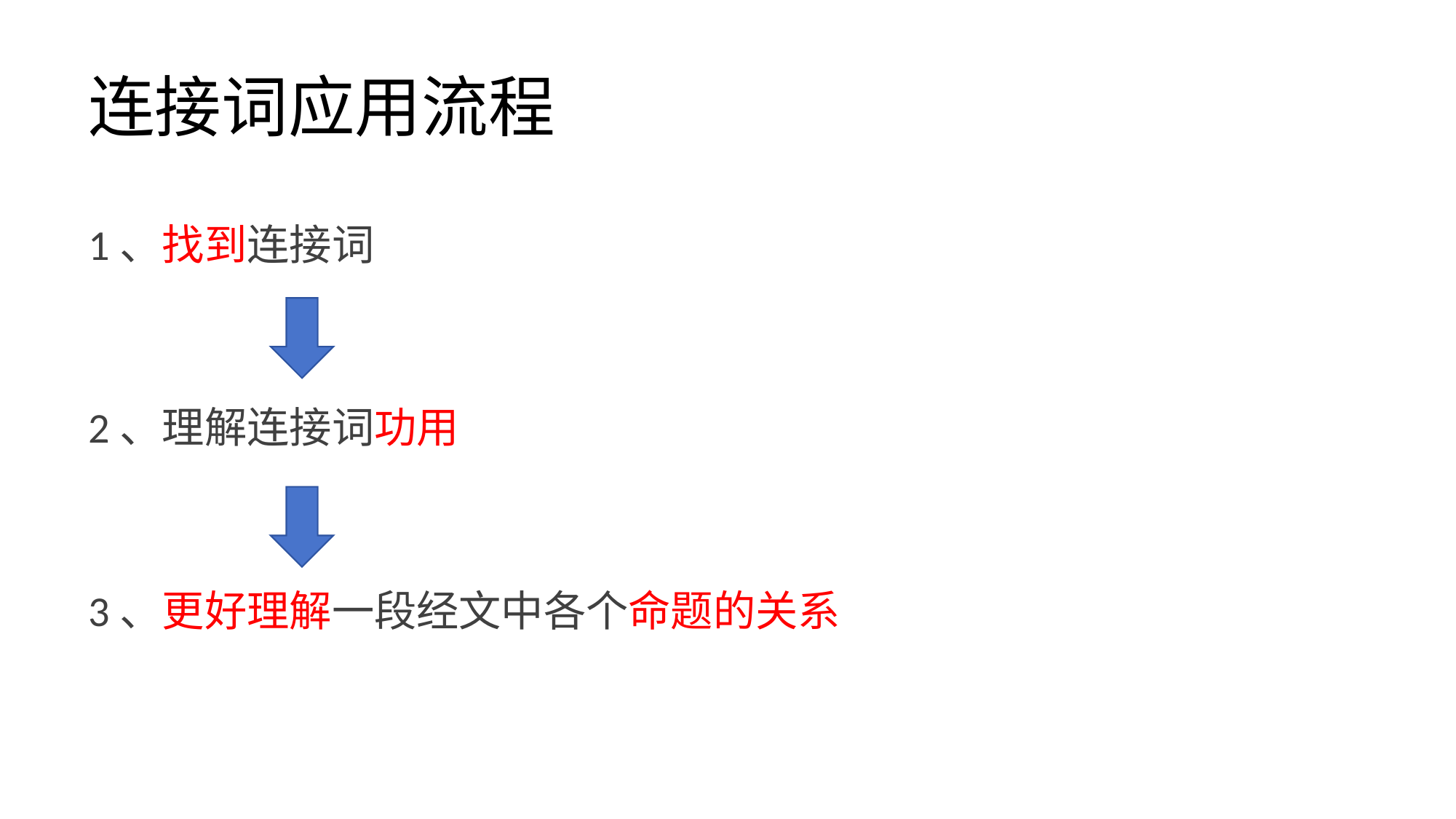

# 连接词应用流程
1、找到连接词

2、理解连接词功用

3、更好理解一段经文中各个命题的关系